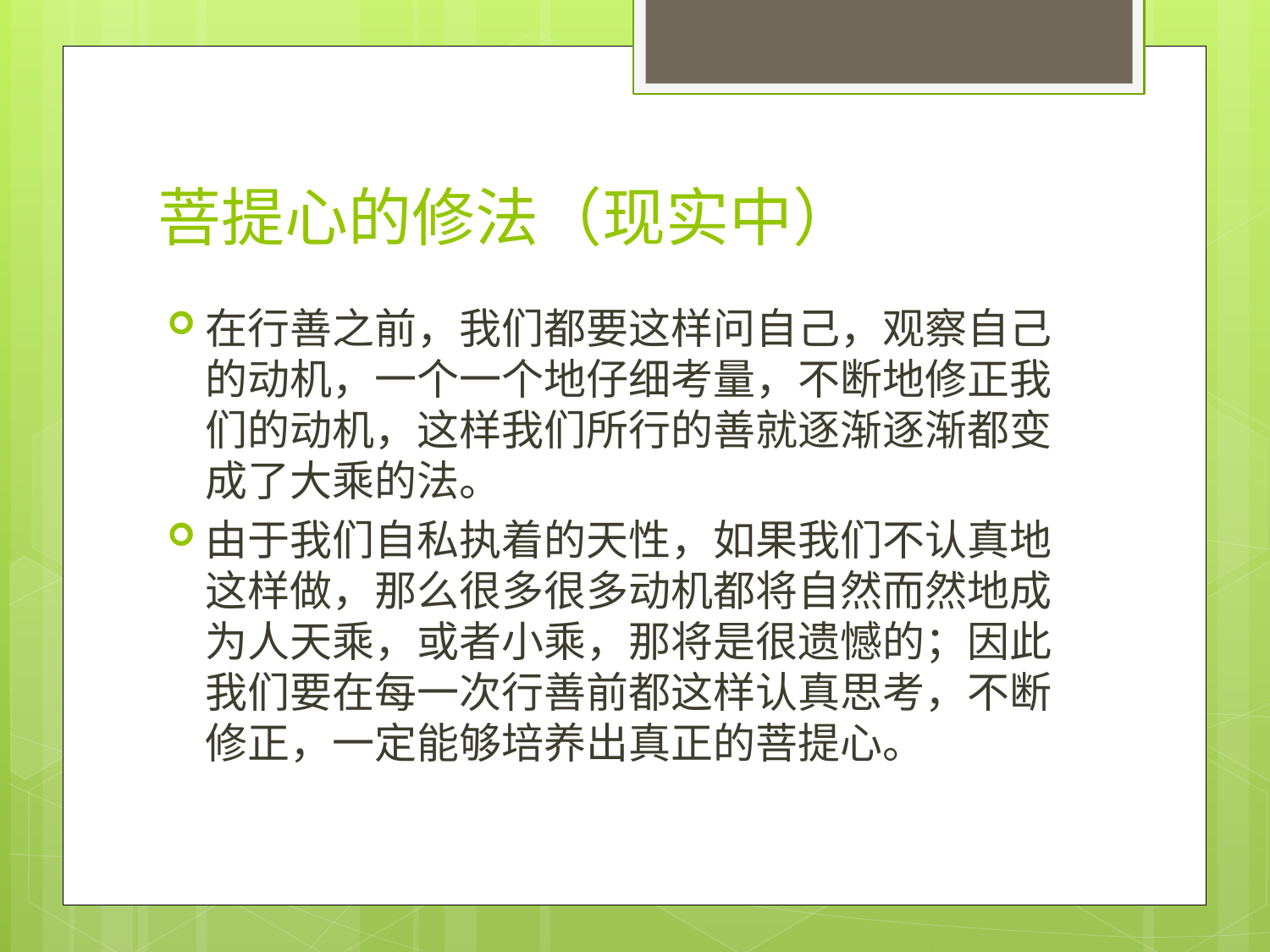

# 菩提心的修法（现实中）
在行善之前，我们都要这样问自己，观察自己的动机，一个一个地仔细考量，不断地修正我们的动机，这样我们所行的善就逐渐逐渐都变成了大乘的法。
由于我们自私执着的天性，如果我们不认真地这样做，那么很多很多动机都将自然而然地成为人天乘，或者小乘，那将是很遗憾的；因此我们要在每一次行善前都这样认真思考，不断修正，一定能够培养出真正的菩提心。